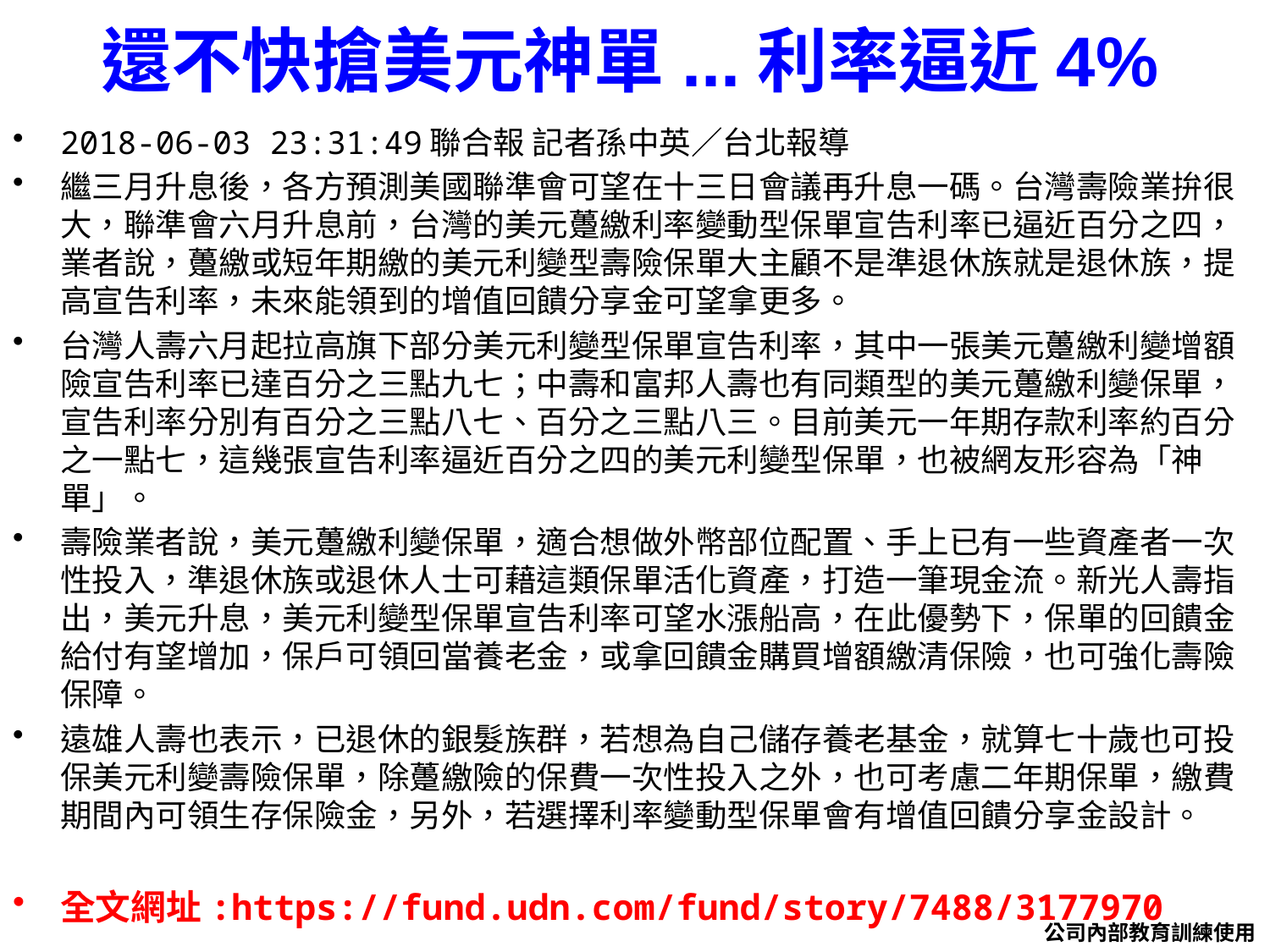

# 還不快搶美元神單...利率逼近4%
2018-06-03 23:31:49聯合報 記者孫中英／台北報導
繼三月升息後，各方預測美國聯準會可望在十三日會議再升息一碼。台灣壽險業拚很大，聯準會六月升息前，台灣的美元躉繳利率變動型保單宣告利率已逼近百分之四，業者說，躉繳或短年期繳的美元利變型壽險保單大主顧不是準退休族就是退休族，提高宣告利率，未來能領到的增值回饋分享金可望拿更多。
台灣人壽六月起拉高旗下部分美元利變型保單宣告利率，其中一張美元躉繳利變增額險宣告利率已達百分之三點九七；中壽和富邦人壽也有同類型的美元躉繳利變保單，宣告利率分別有百分之三點八七、百分之三點八三。目前美元一年期存款利率約百分之一點七，這幾張宣告利率逼近百分之四的美元利變型保單，也被網友形容為「神單」。
壽險業者說，美元躉繳利變保單，適合想做外幣部位配置、手上已有一些資產者一次性投入，準退休族或退休人士可藉這類保單活化資產，打造一筆現金流。新光人壽指出，美元升息，美元利變型保單宣告利率可望水漲船高，在此優勢下，保單的回饋金給付有望增加，保戶可領回當養老金，或拿回饋金購買增額繳清保險，也可強化壽險保障。
遠雄人壽也表示，已退休的銀髮族群，若想為自己儲存養老基金，就算七十歲也可投保美元利變壽險保單，除躉繳險的保費一次性投入之外，也可考慮二年期保單，繳費期間內可領生存保險金，另外，若選擇利率變動型保單會有增值回饋分享金設計。

全文網址:https://fund.udn.com/fund/story/7488/3177970

公司內部教育訓練使用